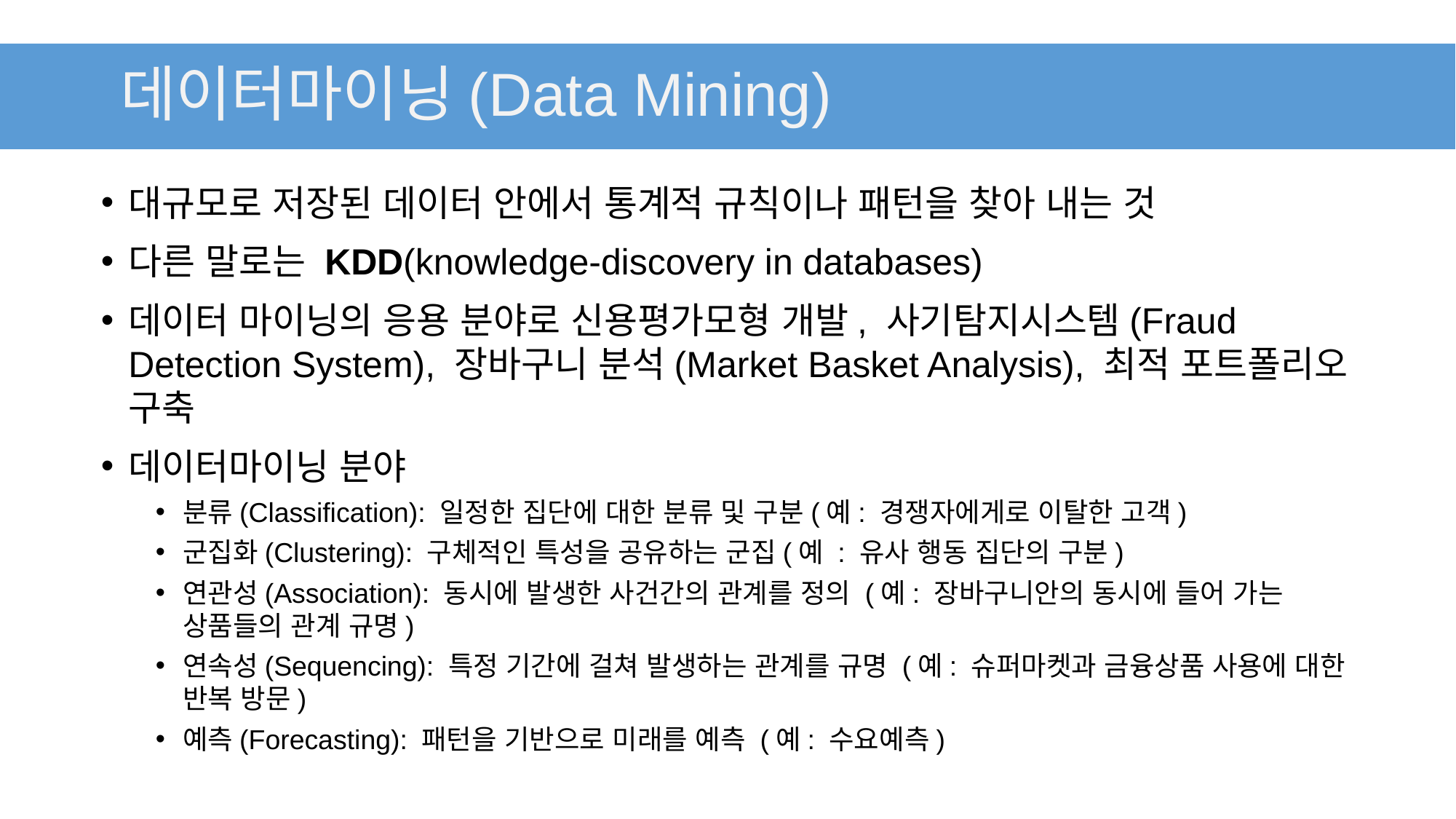

# 데이터마이닝(Data Mining)
대규모로 저장된 데이터 안에서 통계적 규칙이나 패턴을 찾아 내는 것
다른 말로는 KDD(knowledge-discovery in databases)
데이터 마이닝의 응용 분야로 신용평가모형 개발, 사기탐지시스템(Fraud Detection System), 장바구니 분석(Market Basket Analysis), 최적 포트폴리오 구축
데이터마이닝 분야
분류(Classification): 일정한 집단에 대한 분류 및 구분(예: 경쟁자에게로 이탈한 고객)
군집화(Clustering): 구체적인 특성을 공유하는 군집(예 : 유사 행동 집단의 구분)
연관성(Association): 동시에 발생한 사건간의 관계를 정의 (예: 장바구니안의 동시에 들어 가는 상품들의 관계 규명)
연속성(Sequencing): 특정 기간에 걸쳐 발생하는 관계를 규명 (예: 슈퍼마켓과 금융상품 사용에 대한 반복 방문)
예측(Forecasting): 패턴을 기반으로 미래를 예측 (예: 수요예측)